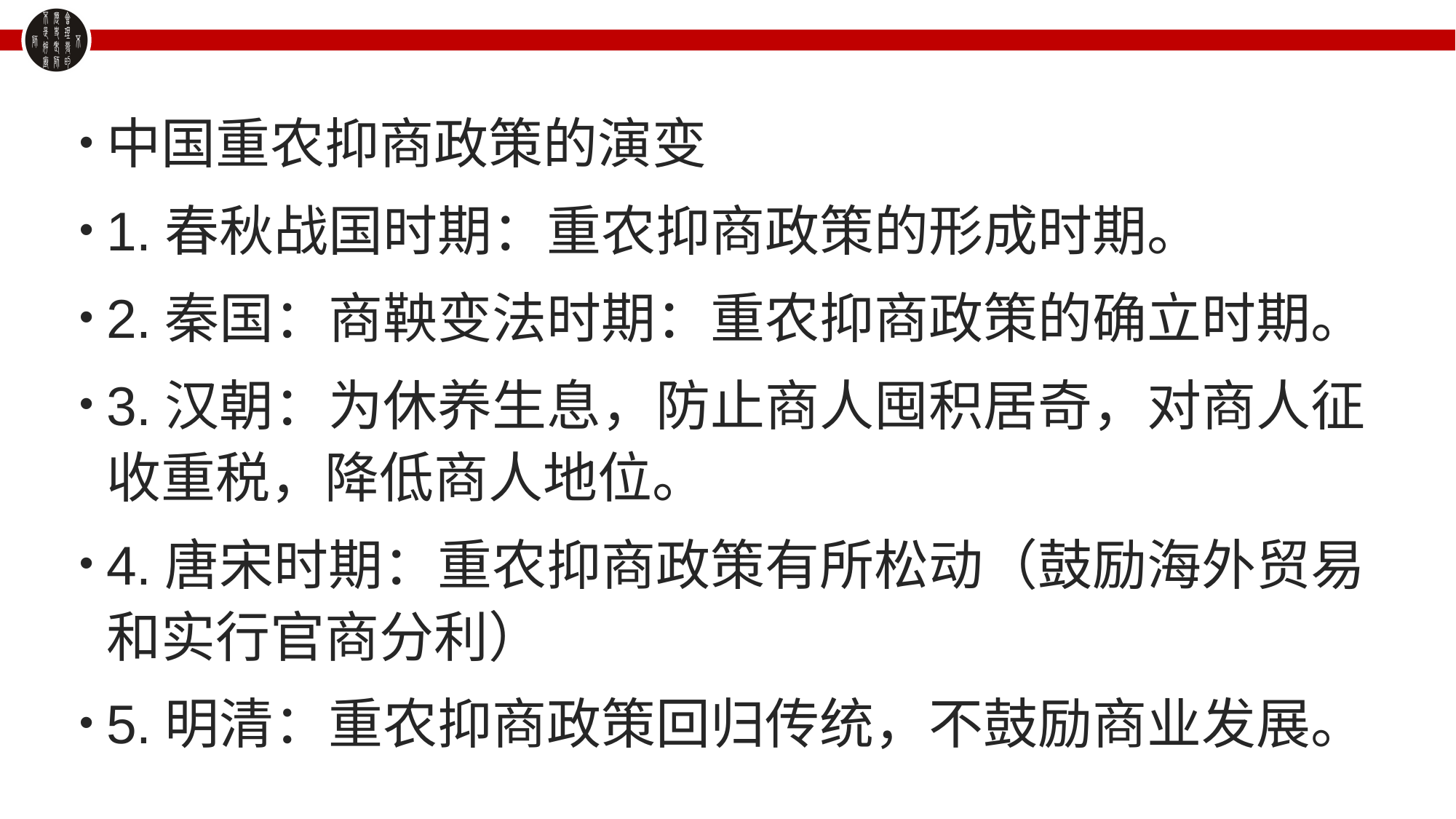

中国重农抑商政策的演变
1.春秋战国时期：重农抑商政策的形成时期。
2.秦国：商鞅变法时期：重农抑商政策的确立时期。
3.汉朝：为休养生息，防止商人囤积居奇，对商人征收重税，降低商人地位。
4.唐宋时期：重农抑商政策有所松动（鼓励海外贸易和实行官商分利）
5.明清：重农抑商政策回归传统，不鼓励商业发展。